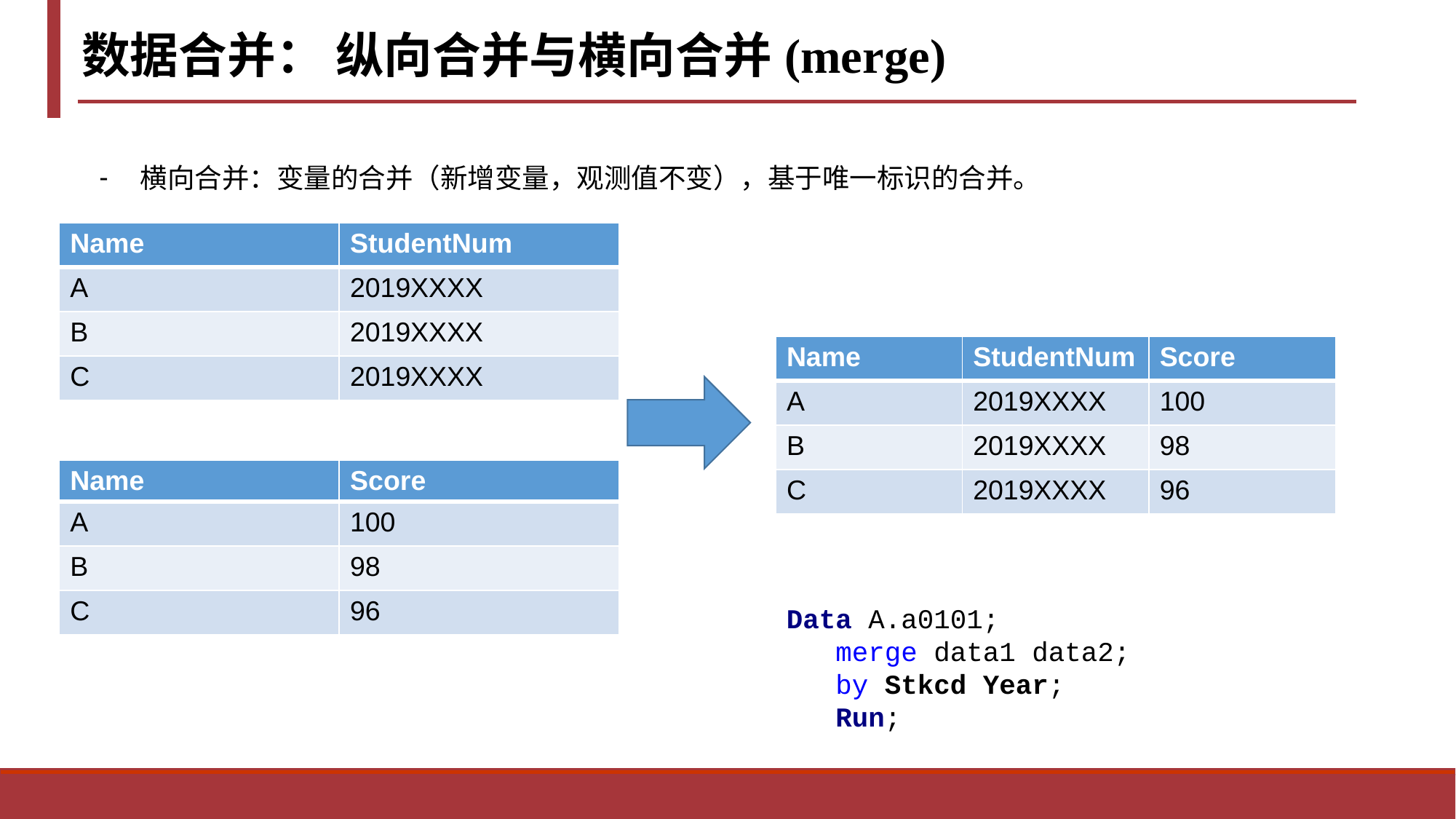

数据合并： 纵向合并与横向合并(merge)
横向合并：变量的合并（新增变量，观测值不变），基于唯一标识的合并。
| Name | StudentNum |
| --- | --- |
| A | 2019XXXX |
| B | 2019XXXX |
| C | 2019XXXX |
| Name | StudentNum | Score |
| --- | --- | --- |
| A | 2019XXXX | 100 |
| B | 2019XXXX | 98 |
| C | 2019XXXX | 96 |

| Name | Score |
| --- | --- |
| A | 100 |
| B | 98 |
| C | 96 |
Data A.a0101;
   merge data1 data2;
   by Stkcd Year;
   Run;